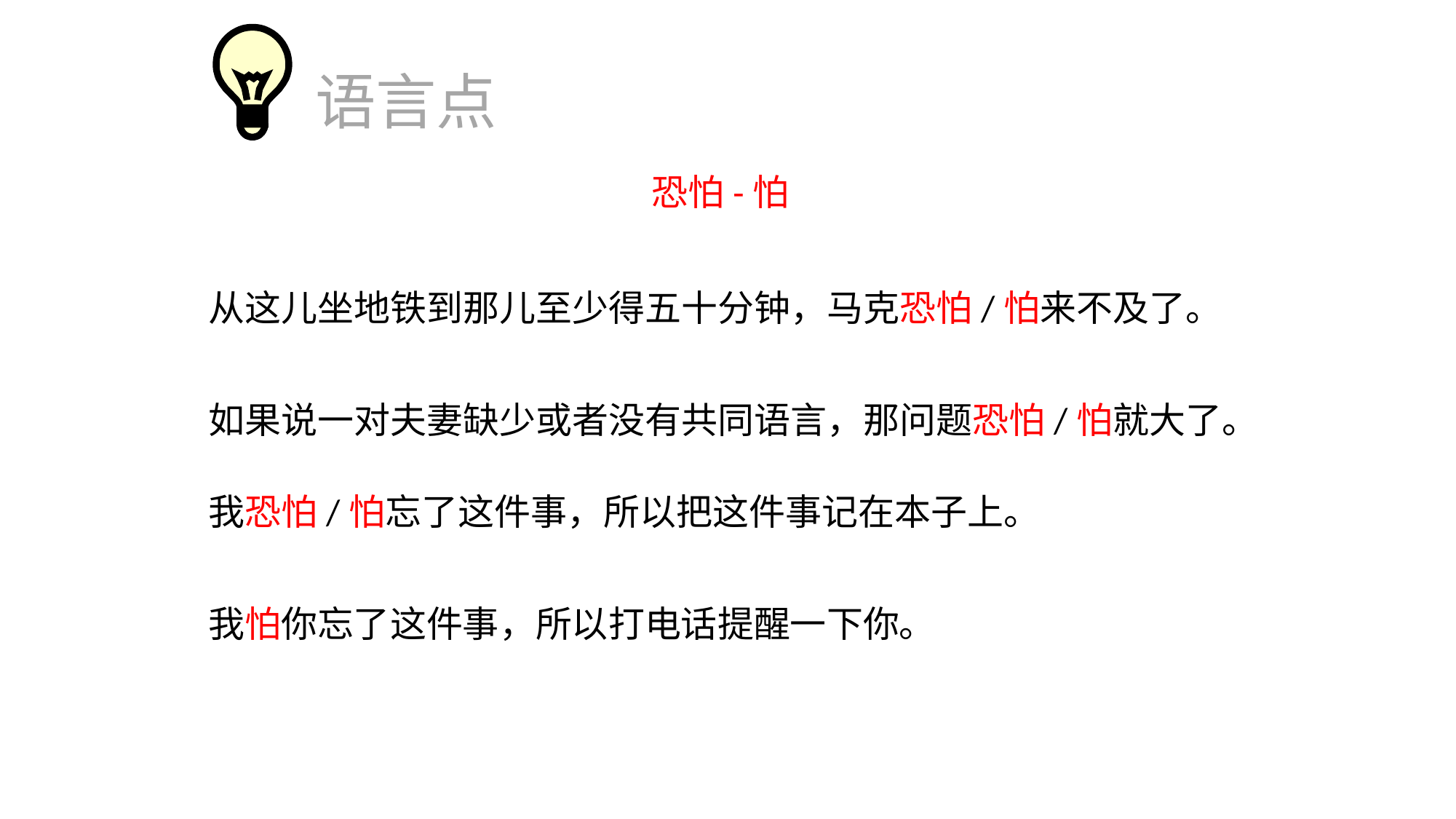

语言点
恐怕-怕
从这儿坐地铁到那儿至少得五十分钟，马克恐怕/怕来不及了。
如果说一对夫妻缺少或者没有共同语言，那问题恐怕/怕就大了。
我恐怕/怕忘了这件事，所以把这件事记在本子上。
我怕你忘了这件事，所以打电话提醒一下你。